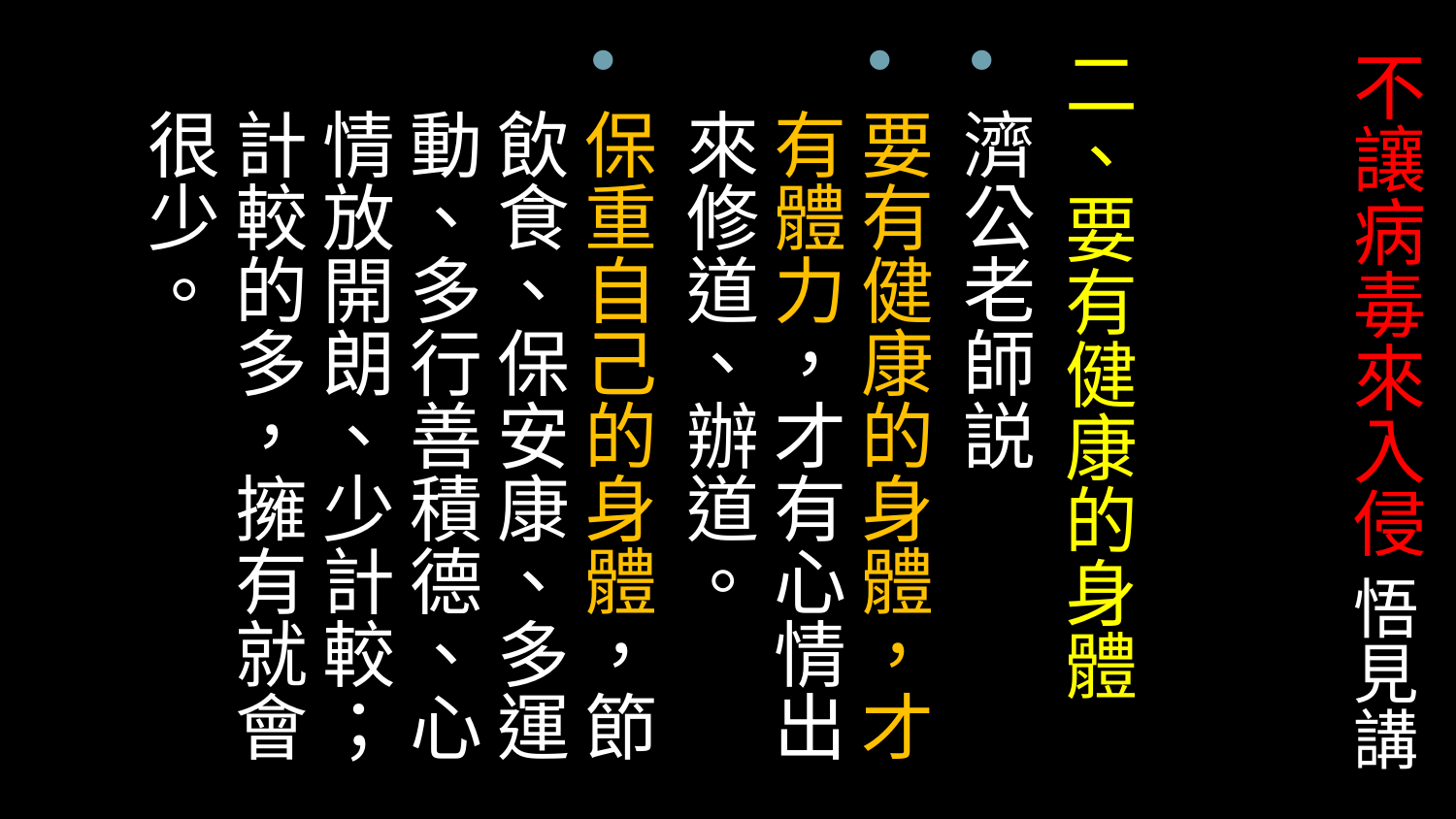

二、要有健康的身體
濟公老師説
要有健康的身體，才有體力，才有心情出來修道、辦道。
保重自己的身體，節飲食、保安康、多運動、多行善積德、心情放開朗、少計較；計較的多，擁有就會很少。

# 不讓病毒來入侵 悟見講